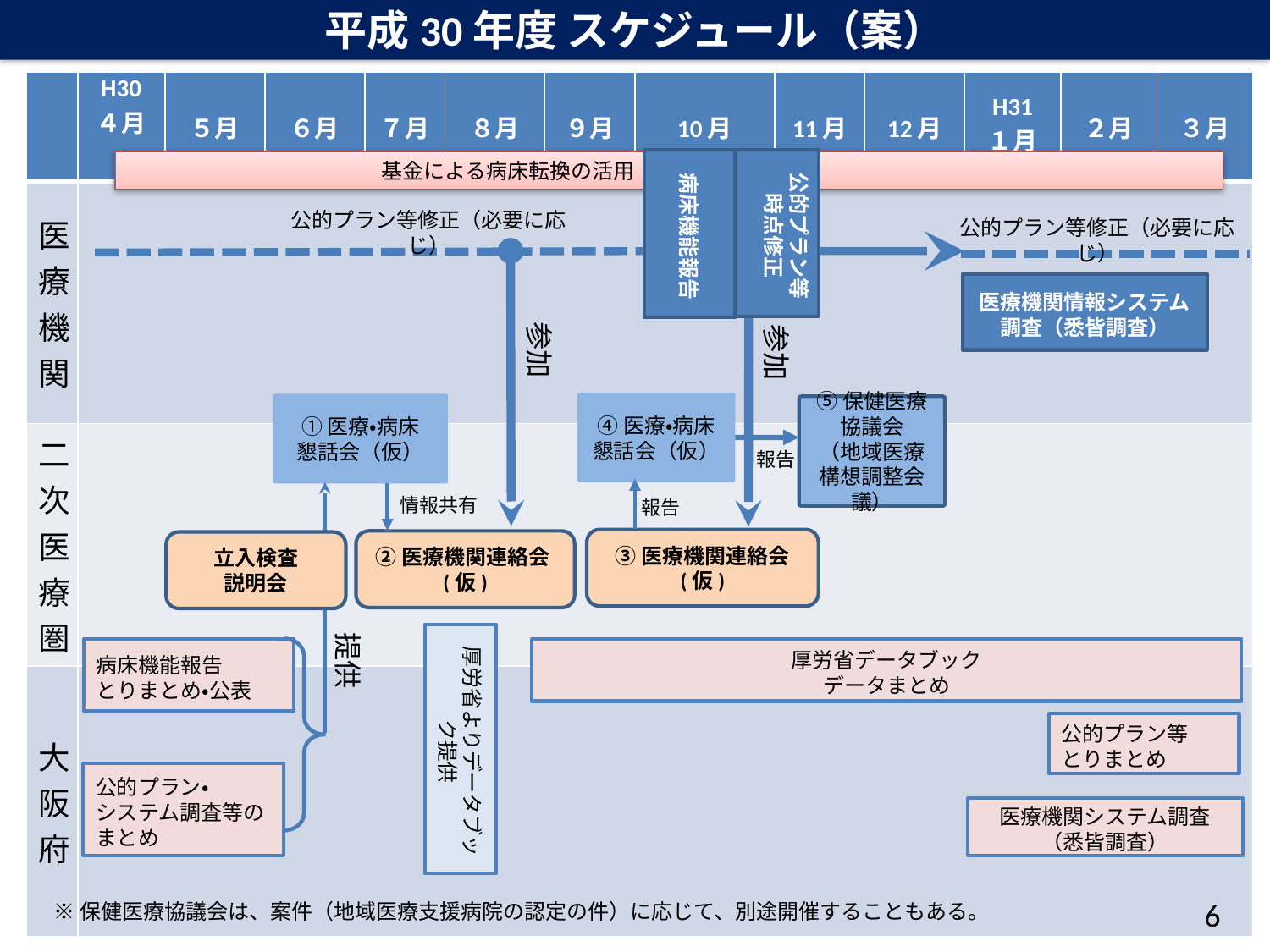

平成30年度 スケジュール（案）
|  | H30 ４月 | ５月 | ６月 | ７月 | ８月 | ９月 | 10月 | 11月 | 12月 | H31 １月 | ２月 | ３月 |
| --- | --- | --- | --- | --- | --- | --- | --- | --- | --- | --- | --- | --- |
| 医療機関 |  |  |  |  |  |  |  |  |  |  |  |  |
| 二次医療圏 |  |  |  |  |  |  |  |  |  |  |  |  |
| 大阪府 |  |  |  |  |  |  |  |  |  |  |  |  |
公的プラン等
時点修正
病床機能報告
　　　　　　　　　　　　基金による病床転換の活用
公的プラン等修正（必要に応じ）
公的プラン等修正（必要に応じ）
医療機関情報システム調査（悉皆調査）
参加
参加
④医療・病床
懇話会（仮）
①医療・病床
懇話会（仮）
⑤保健医療協議会
（地域医療構想調整会議）
報告
情報共有
報告
③医療機関連絡会
(仮)
②医療機関連絡会(仮)
立入検査
説明会
提供
厚労省よりデータブック提供
病床機能報告
とりまとめ・公表

厚労省データブック
データまとめ
公的プラン等
とりまとめ
公的プラン・
システム調査等の
まとめ
医療機関システム調査
（悉皆調査）
※保健医療協議会は、案件（地域医療支援病院の認定の件）に応じて、別途開催することもある。
6